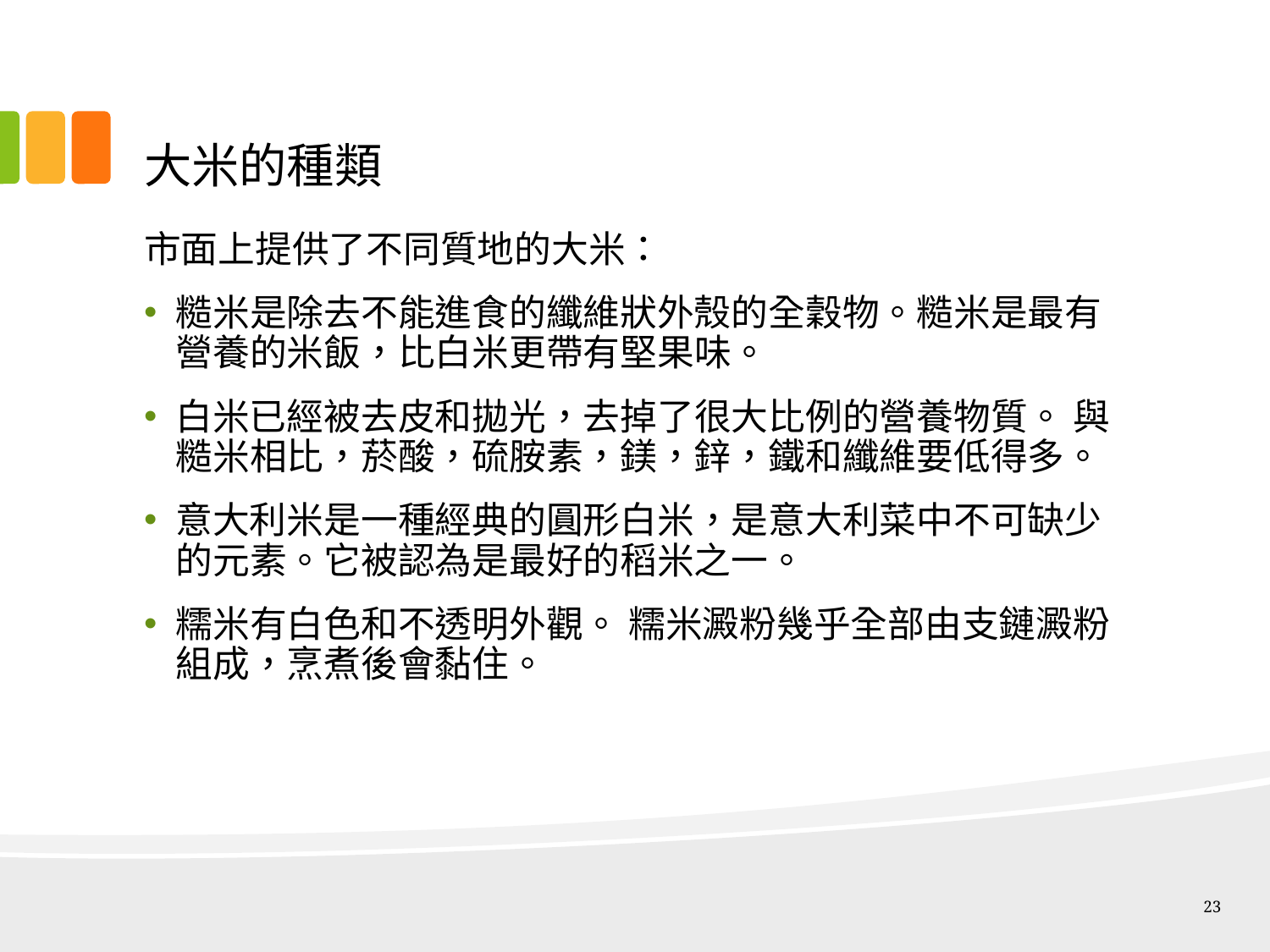

# 大米的種類
市面上提供了不同質地的大米：
糙米是除去不能進食的纖維狀外殼的全穀物。糙米是最有營養的米飯，比白米更帶有堅果味。
白米已經被去皮和拋光，去掉了很大比例的營養物質。 與糙米相比，菸酸，硫胺素，鎂，鋅，鐵和纖維要低得多。
意大利米是一種經典的圓形白米，是意大利菜中不可缺少的元素。它被認為是最好的稻米之一。
糯米有白色和不透明外觀。 糯米澱粉幾乎全部由支鏈澱粉組成，烹煮後會黏住。

23